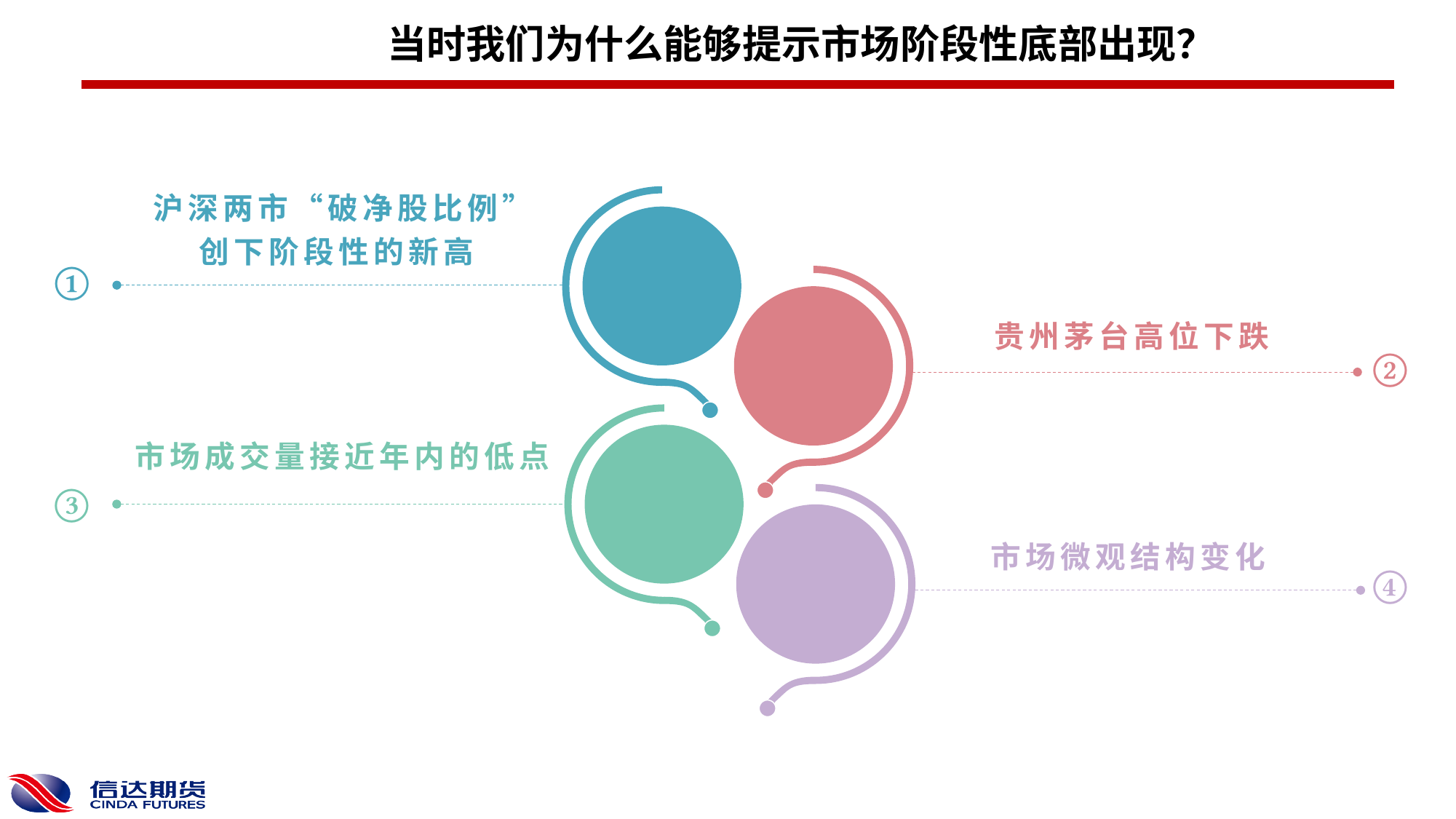

当时我们为什么能够提示市场阶段性底部出现？
 沪深两市“破净股比例”创下阶段性的新高

①

 贵州茅台高位下跌
②
 市场成交量接近年内的低点

③

市场微观结构变化
④